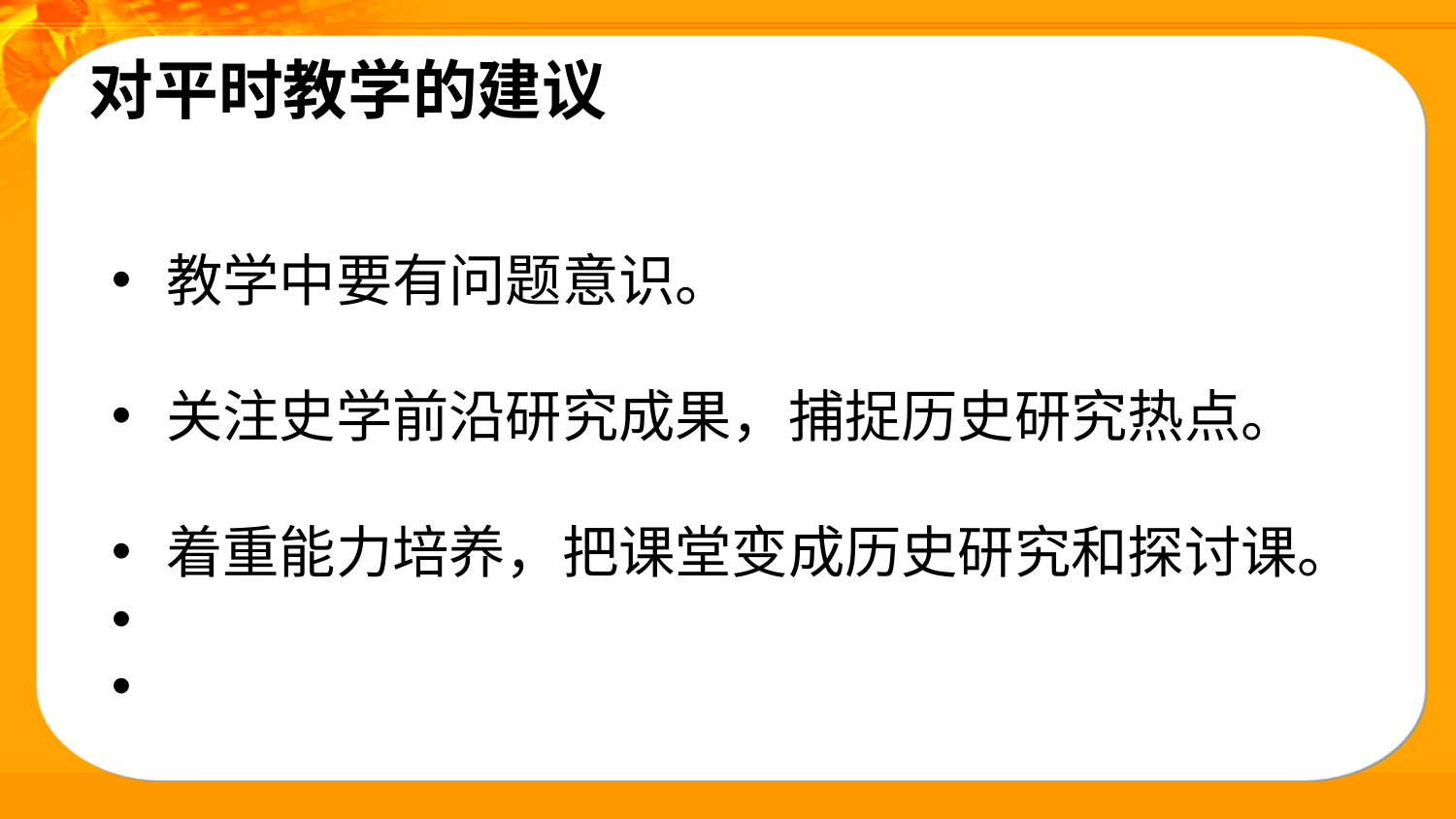

对平时教学的建议
教学中要有问题意识。

关注史学前沿研究成果，捕捉历史研究热点。

着重能力培养，把课堂变成历史研究和探讨课。